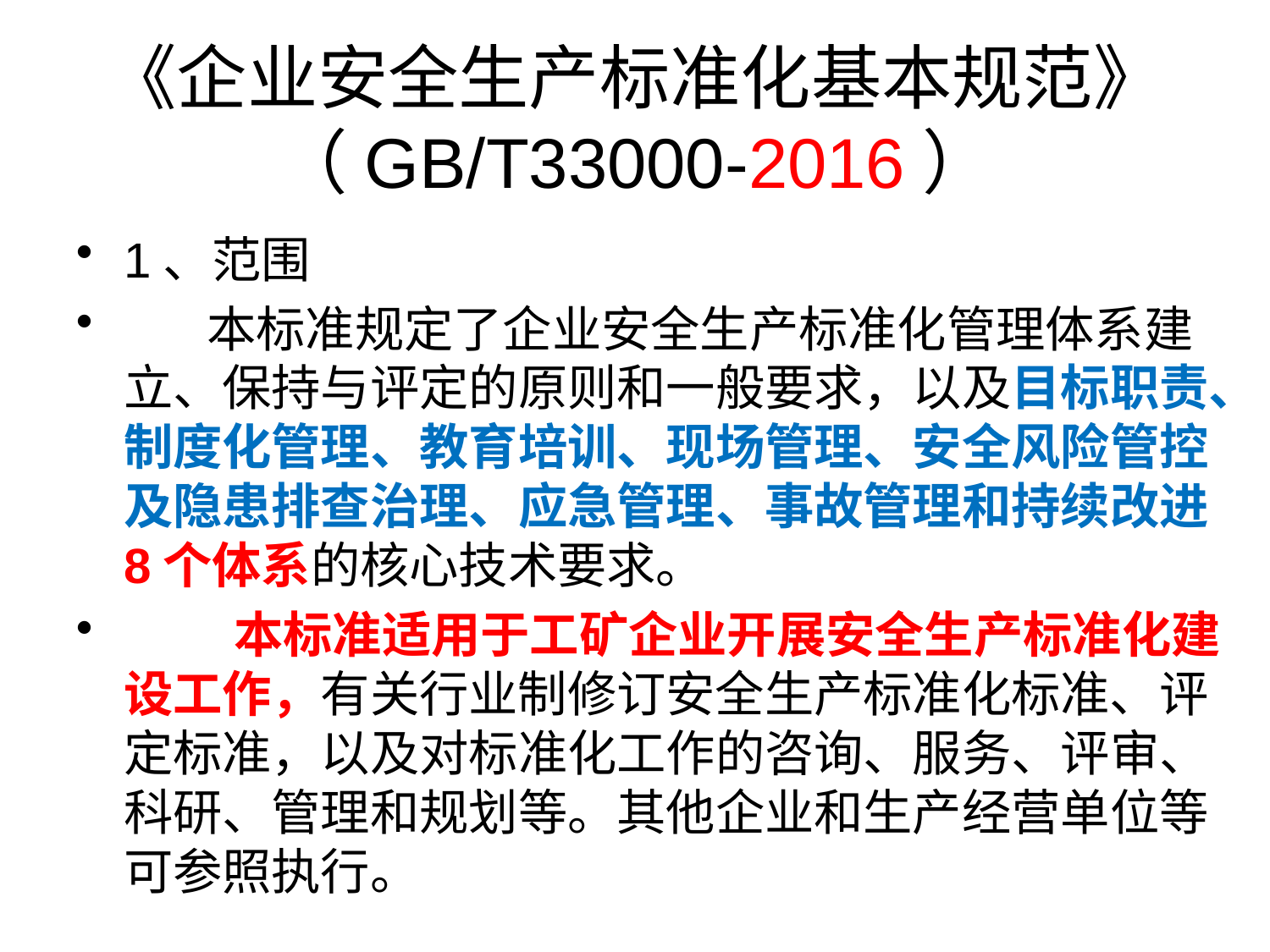

# 《企业安全生产标准化基本规范》 （GB/T33000-2016）
1、范围
   本标准规定了企业安全生产标准化管理体系建立、保持与评定的原则和一般要求，以及目标职责、制度化管理、教育培训、现场管理、安全风险管控及隐患排查治理、应急管理、事故管理和持续改进8个体系的核心技术要求。
  本标准适用于工矿企业开展安全生产标准化建设工作，有关行业制修订安全生产标准化标准、评定标准，以及对标准化工作的咨询、服务、评审、科研、管理和规划等。其他企业和生产经营单位等可参照执行。